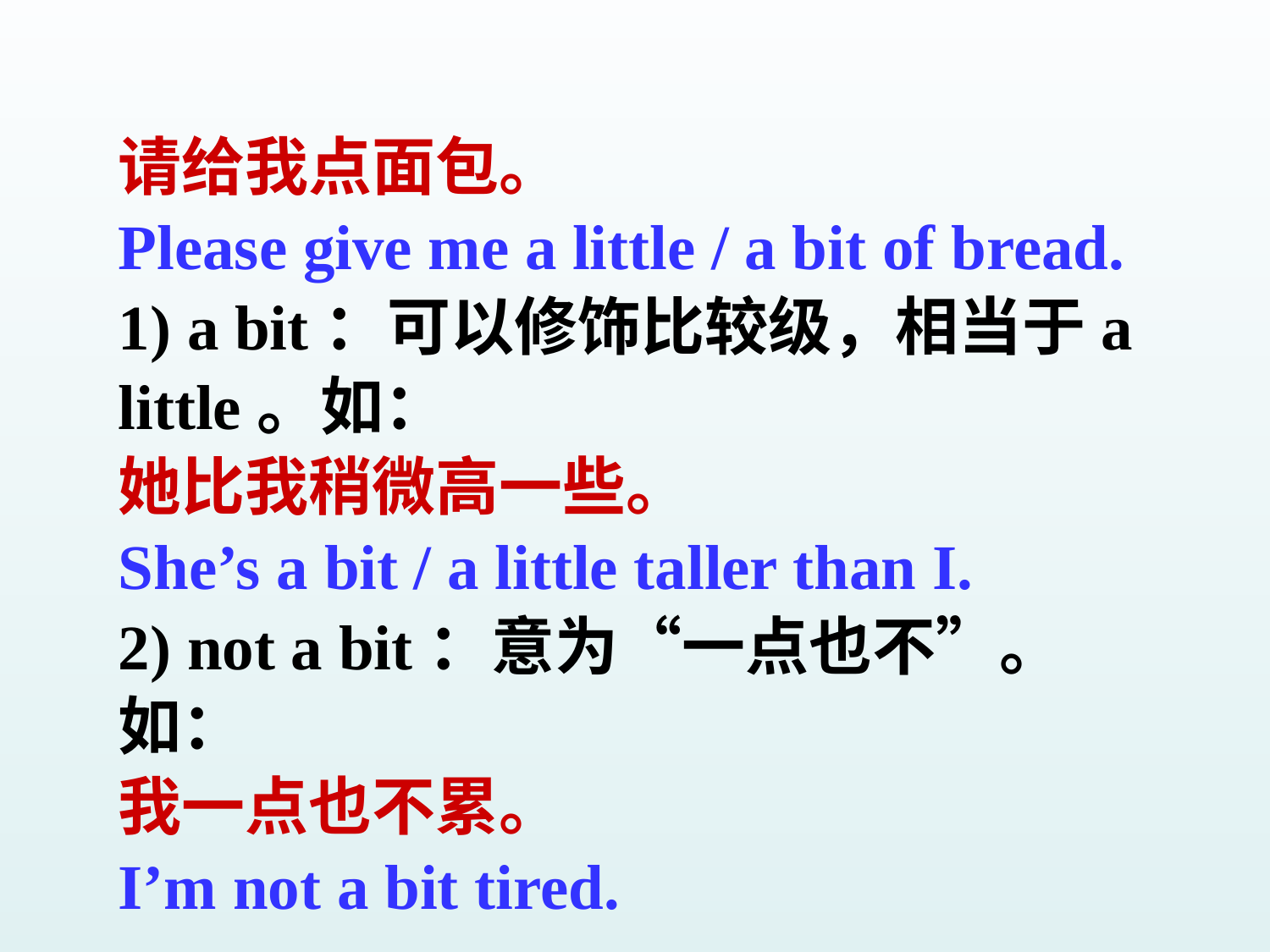

请给我点面包。
Please give me a little / a bit of bread.
1) a bit：可以修饰比较级，相当于a little。如：
她比我稍微高一些。
She’s a bit / a little taller than I.
2) not a bit：意为“一点也不”。如：
我一点也不累。
I’m not a bit tired.